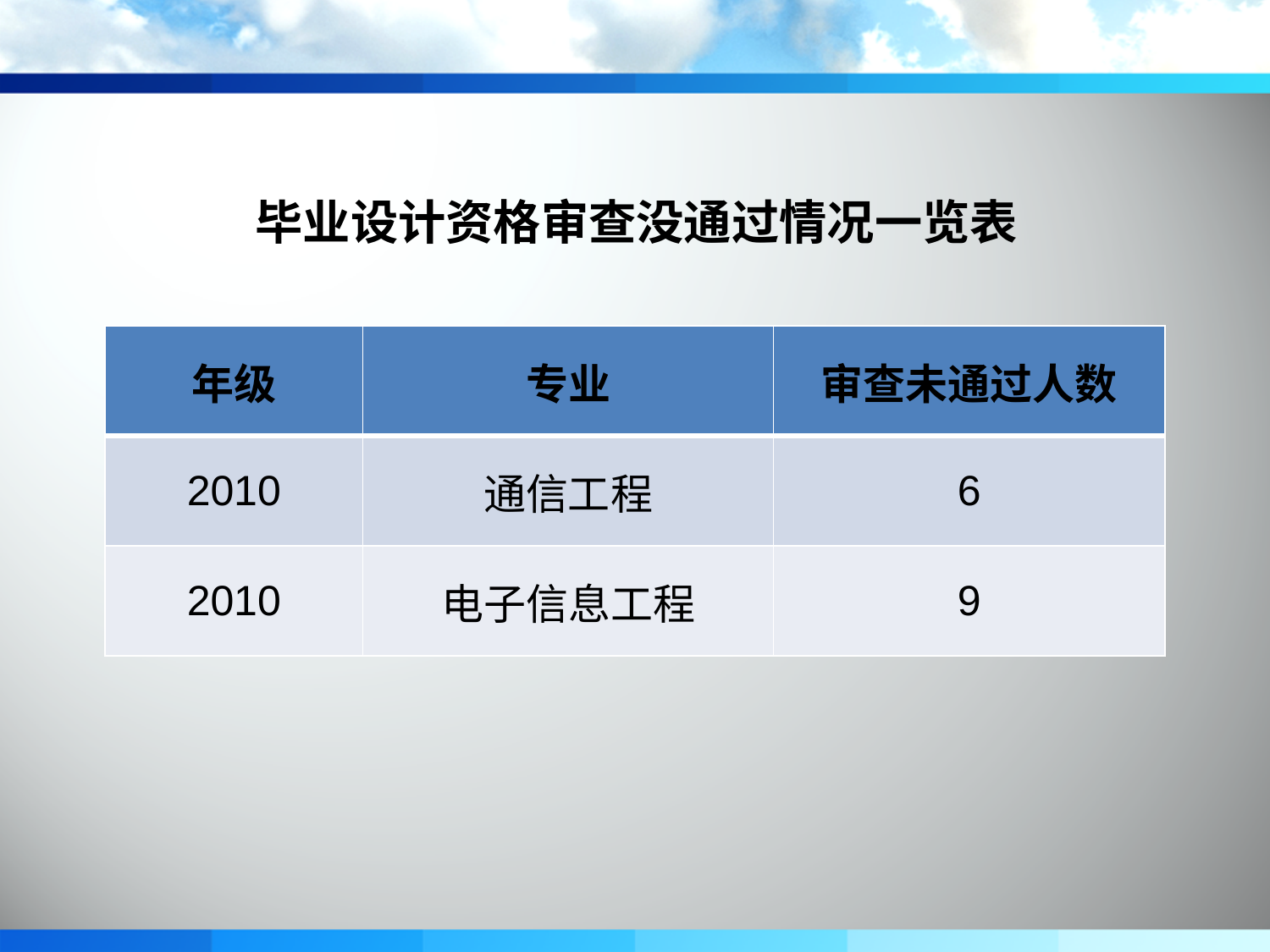

# 毕业设计资格审查没通过情况一览表
| 年级 | 专业 | 审查未通过人数 |
| --- | --- | --- |
| 2010 | 通信工程 | 6 |
| 2010 | 电子信息工程 | 9 |